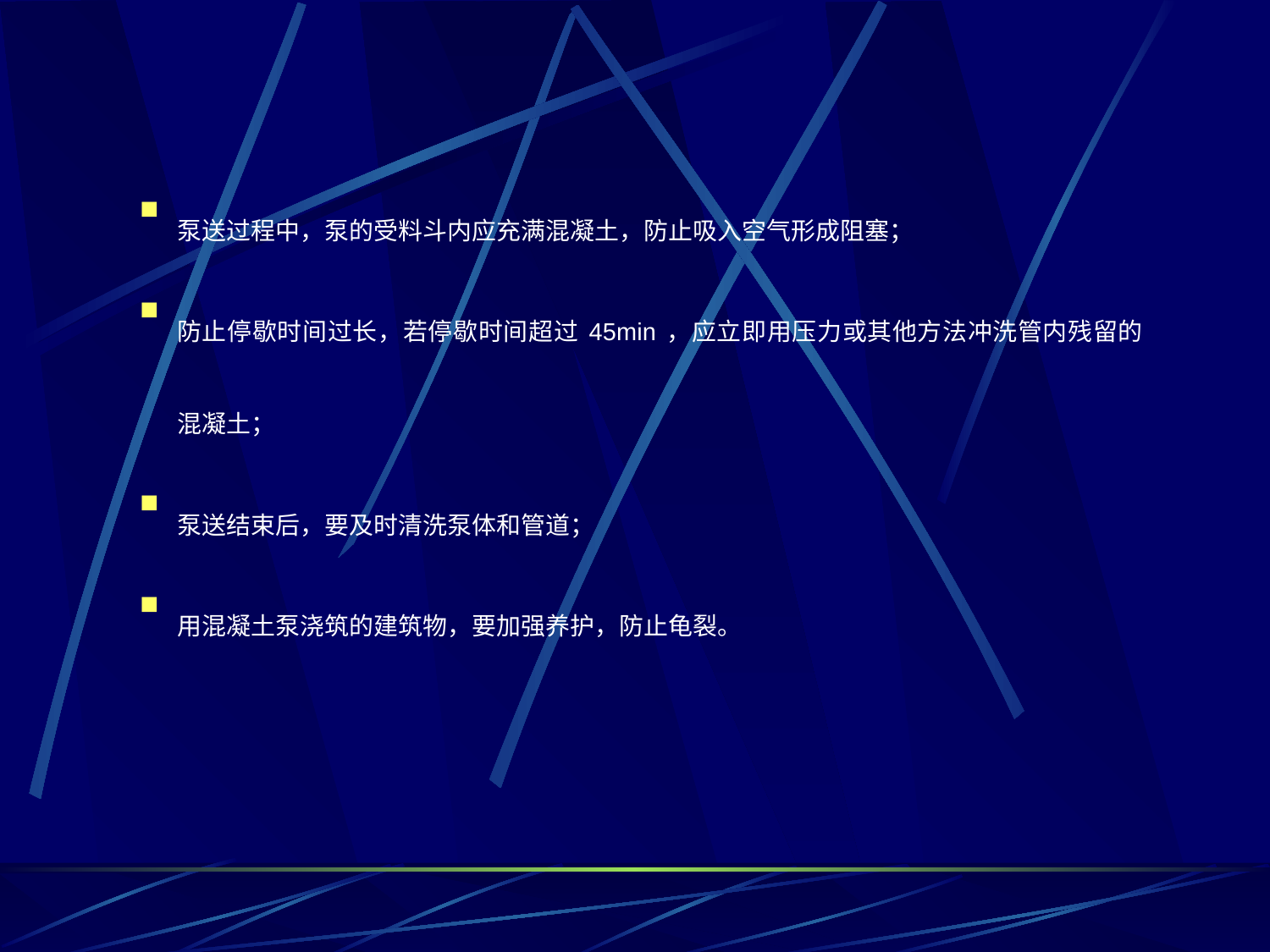

泵送过程中，泵的受料斗内应充满混凝土，防止吸入空气形成阻塞；
防止停歇时间过长，若停歇时间超过45min，应立即用压力或其他方法冲洗管内残留的混凝土；
泵送结束后，要及时清洗泵体和管道；
用混凝土泵浇筑的建筑物，要加强养护，防止龟裂。